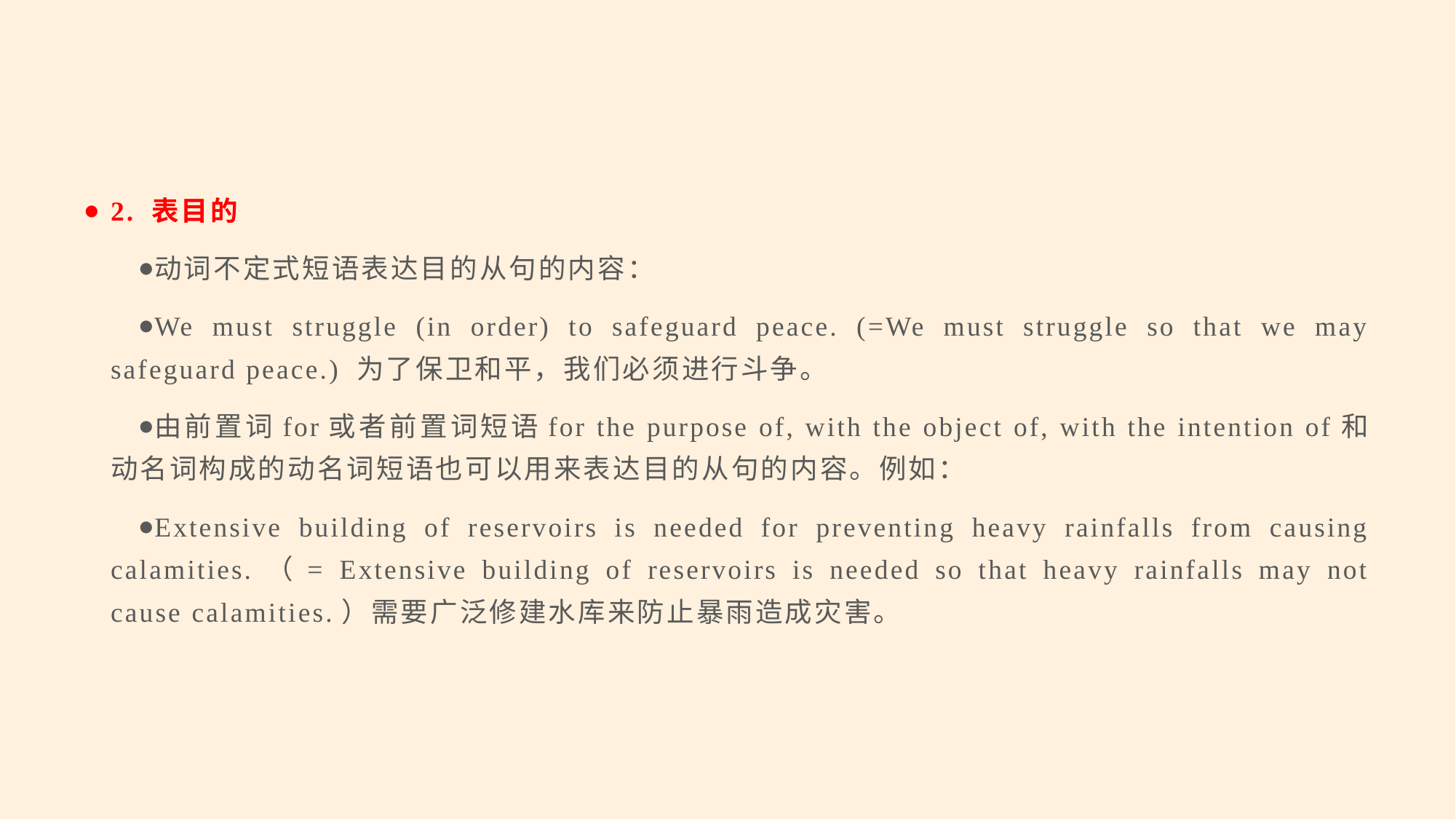

#
2. 表目的
动词不定式短语表达目的从句的内容：
We must struggle (in order) to safeguard peace. (=We must struggle so that we may safeguard peace.) 为了保卫和平，我们必须进行斗争。
由前置词for或者前置词短语for the purpose of, with the object of, with the intention of和动名词构成的动名词短语也可以用来表达目的从句的内容。例如：
Extensive building of reservoirs is needed for preventing heavy rainfalls from causing calamities.（= Extensive building of reservoirs is needed so that heavy rainfalls may not cause calamities.）需要广泛修建水库来防止暴雨造成灾害。